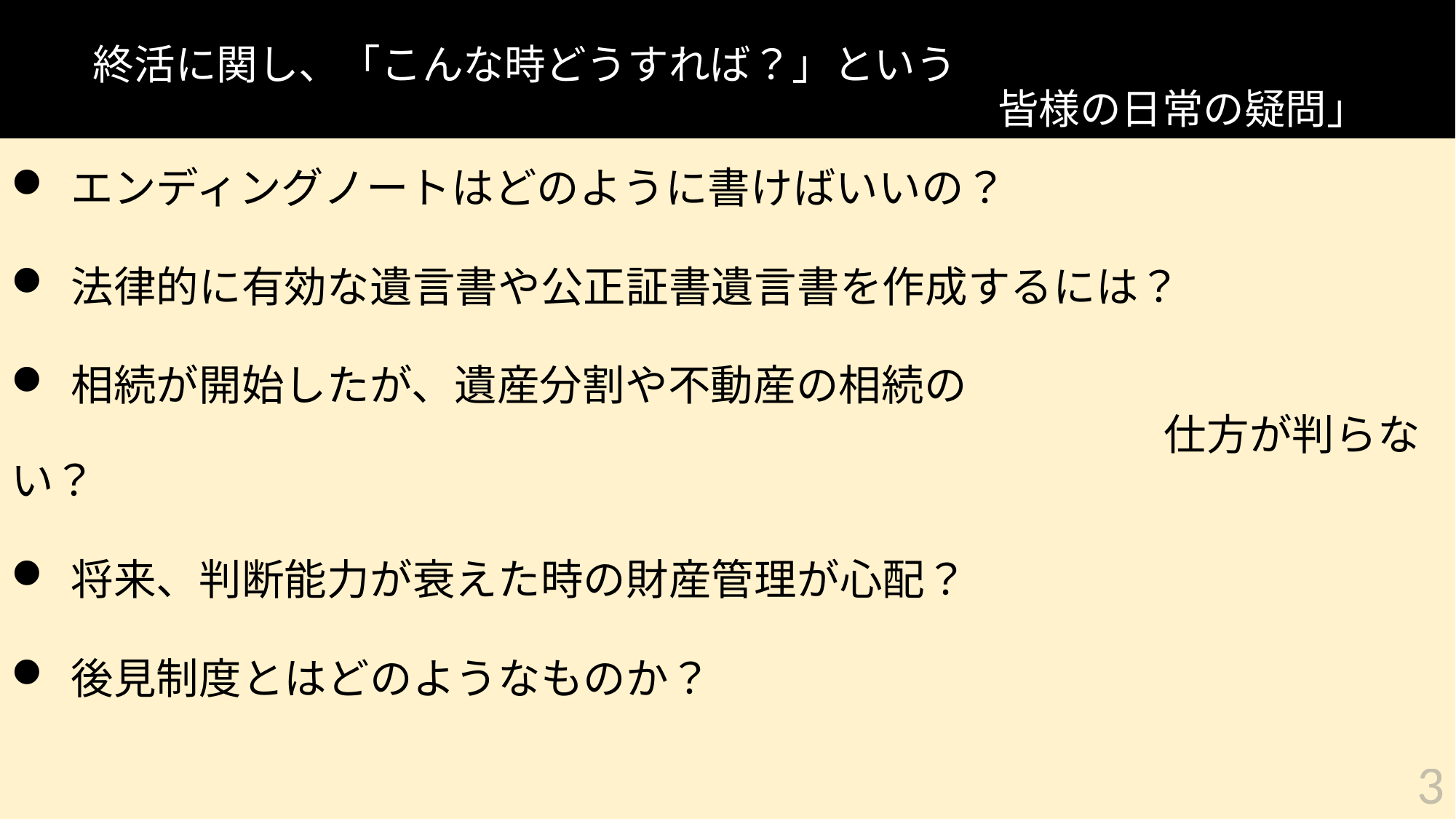

# 終活に関し、「こんな時どうすれば？」という 　　　　　　　　　　　　　　　　　　　　　　　　皆様の日常の疑問」
エンディングノートはどのように書けばいいの？

法律的に有効な遺言書や公正証書遺言書を作成するには？

相続が開始したが、遺産分割や不動産の相続の
　　　　　　　　　　　　　　　　　　　　　　　　　　　仕方が判らない？

将来、判断能力が衰えた時の財産管理が心配？

後見制度とはどのようなものか？

3